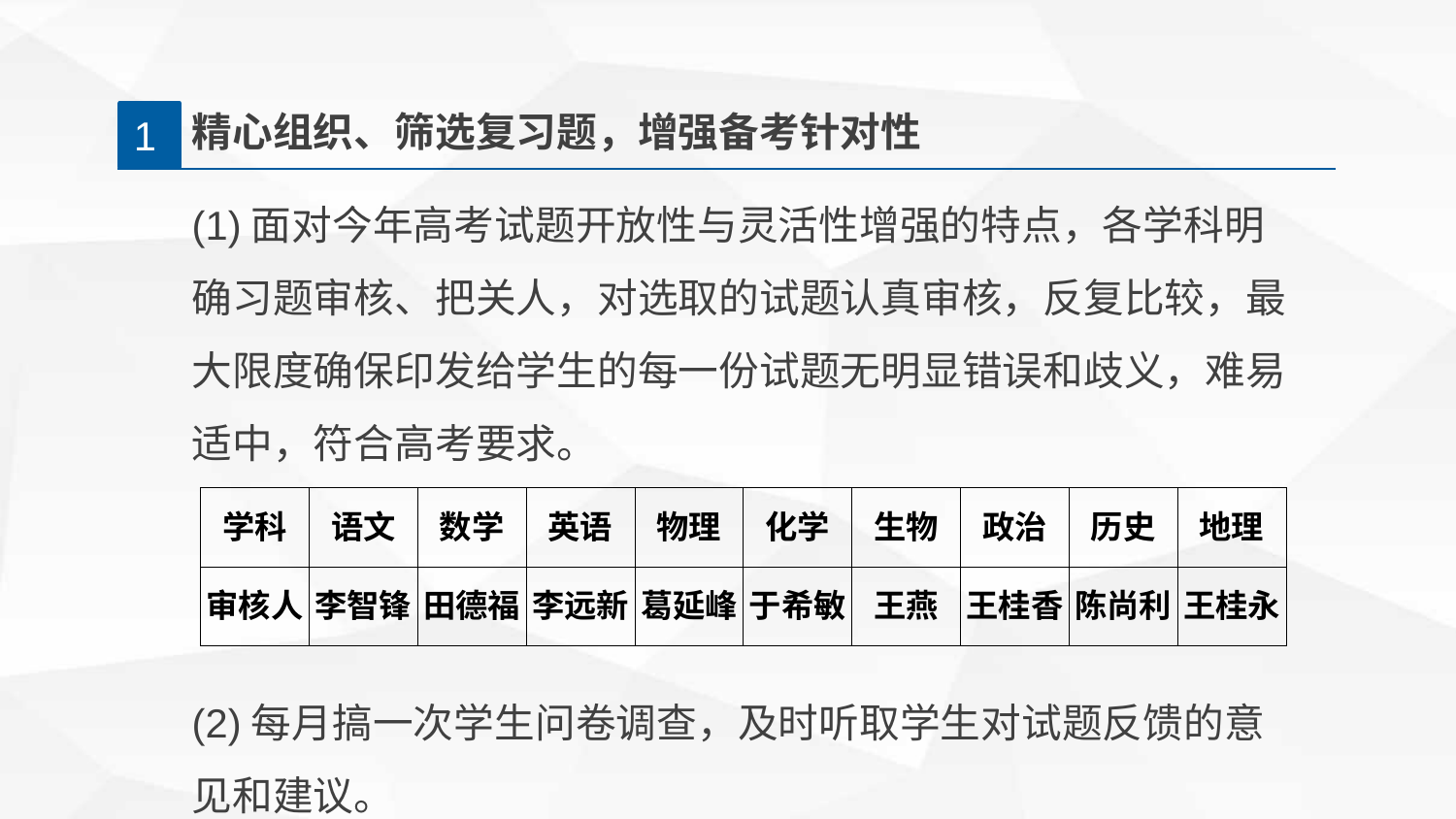

精心组织、筛选复习题，增强备考针对性

1
(1)面对今年高考试题开放性与灵活性增强的特点，各学科明确习题审核、把关人，对选取的试题认真审核，反复比较，最大限度确保印发给学生的每一份试题无明显错误和歧义，难易适中，符合高考要求。

(2)每月搞一次学生问卷调查，及时听取学生对试题反馈的意见和建议。
| 学科 | 语文 | 数学 | 英语 | 物理 | 化学 | 生物 | 政治 | 历史 | 地理 |
| --- | --- | --- | --- | --- | --- | --- | --- | --- | --- |
| 审核人 | 李智锋 | 田德福 | 李远新 | 葛延峰 | 于希敏 | 王燕 | 王桂香 | 陈尚利 | 王桂永 |